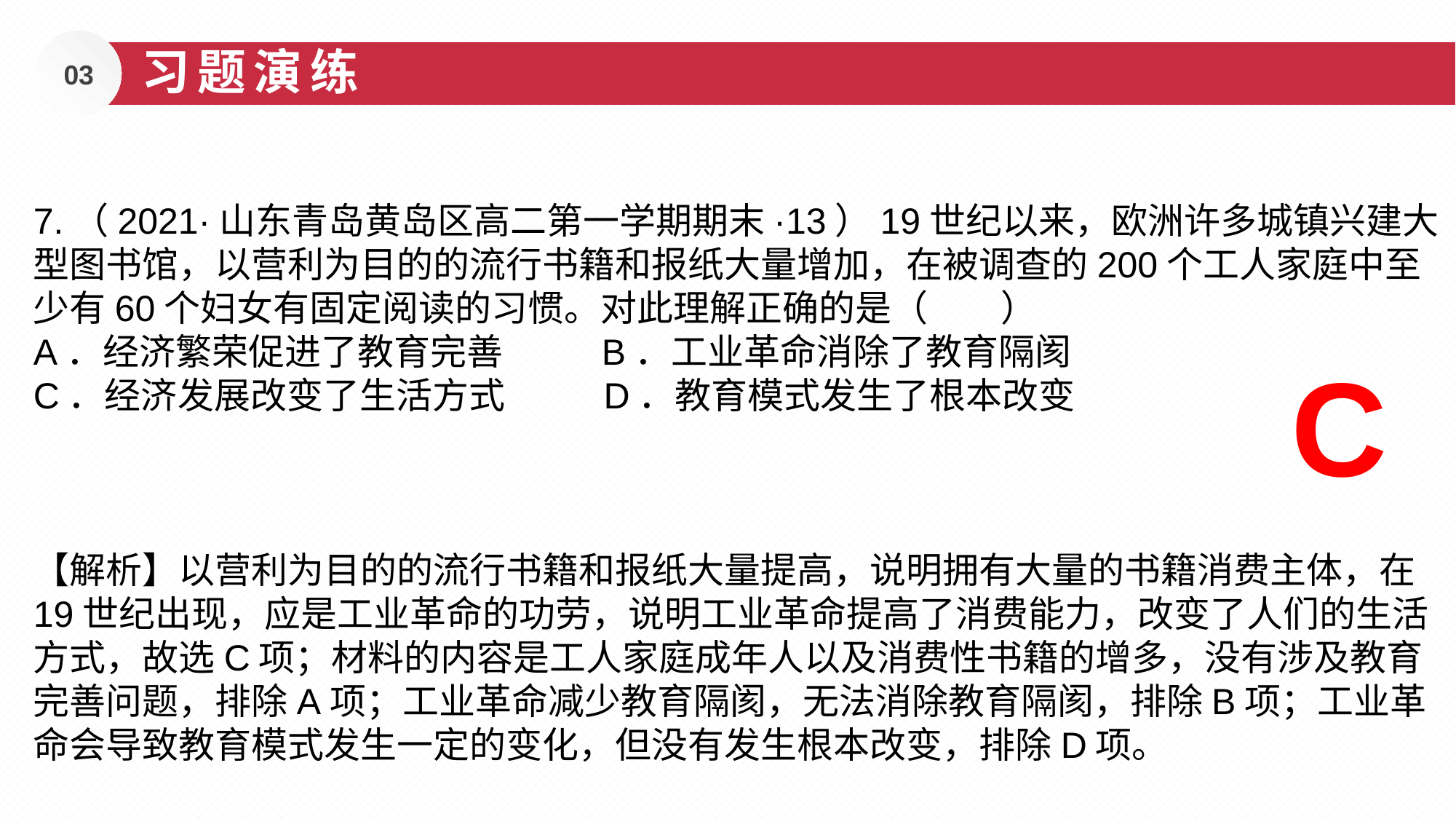

03
习题演练

7.（2021·山东青岛黄岛区高二第一学期期末·13）19世纪以来，欧洲许多城镇兴建大型图书馆，以营利为目的的流行书籍和报纸大量增加，在被调查的200个工人家庭中至少有60个妇女有固定阅读的习惯。对此理解正确的是（　　）
A．经济繁荣促进了教育完善           B．工业革命消除了教育隔阂
C．经济发展改变了生活方式           D．教育模式发生了根本改变

【解析】以营利为目的的流行书籍和报纸大量提高，说明拥有大量的书籍消费主体，在19世纪出现，应是工业革命的功劳，说明工业革命提高了消费能力，改变了人们的生活方式，故选C项；材料的内容是工人家庭成年人以及消费性书籍的增多，没有涉及教育完善问题，排除A项；工业革命减少教育隔阂，无法消除教育隔阂，排除B项；工业革命会导致教育模式发生一定的变化，但没有发生根本改变，排除D项。
C